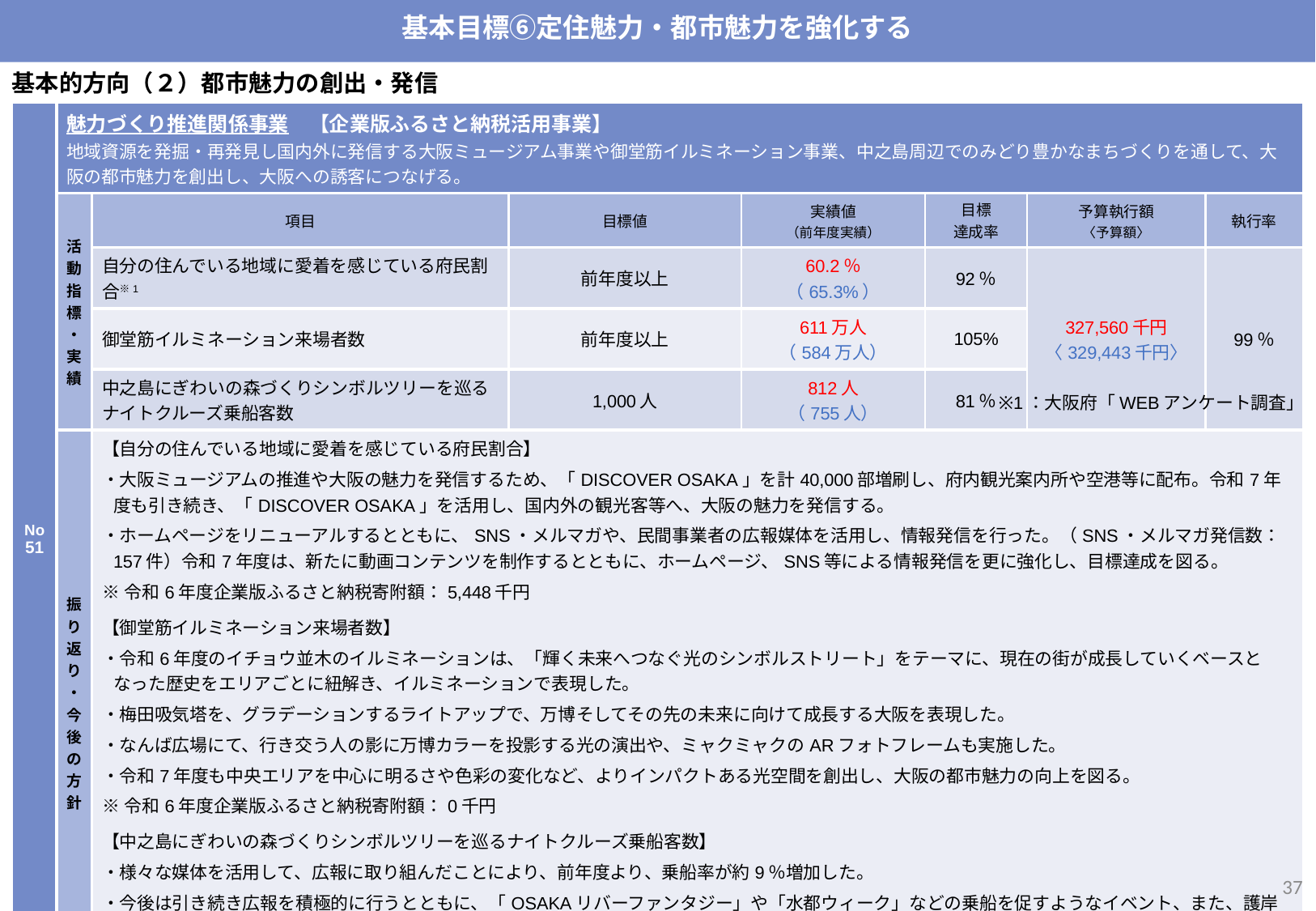

基本目標⑥定住魅力・都市魅力を強化する
基本的方向（２）都市魅力の創出・発信
| No51 | 魅力づくり推進関係事業　【企業版ふるさと納税活用事業】 地域資源を発掘・再発見し国内外に発信する大阪ミュージアム事業や御堂筋イルミネーション事業、中之島周辺でのみどり豊かなまちづくりを通して、大阪の都市魅力を創出し、大阪への誘客につなげる。 |  |  |  |  |  |  |
| --- | --- | --- | --- | --- | --- | --- | --- |
|  | 活動指標・実績 | 項目 | 目標値 | 実績値 （前年度実績） | 目標 達成率 | 予算執行額 〈予算額〉 | 執行率 |
|  |  | 自分の住んでいる地域に愛着を感じている府民割合※1 | 前年度以上 | 60.2％ （65.3%） | 92％ | 327,560千円 〈329,443千円〉 | 99％ |
|  |  | 御堂筋イルミネーション来場者数 | 前年度以上 | 611万人 （584万人） | 105% | 200,365千円 （201,952千円） | 99％ |
|  |  | 中之島にぎわいの森づくりシンボルツリーを巡るナイトクルーズ乗船客数 | 1,000人 | 812人 （755人） | 81％ | 1,249千円 （4,075千円） | 31% |
|  | 振り返り・今後の方針 | 【自分の住んでいる地域に愛着を感じている府民割合】 ・大阪ミュージアムの推進や大阪の魅力を発信するため、「DISCOVER OSAKA」を計40,000部増刷し、府内観光案内所や空港等に配布。令和7年度も引き続き、「DISCOVER OSAKA」を活用し、国内外の観光客等へ、大阪の魅力を発信する。 ・ホームページをリニューアルするとともに、SNS・メルマガや、民間事業者の広報媒体を活用し、情報発信を行った。（SNS・メルマガ発信数：157件）令和7年度は、新たに動画コンテンツを制作するとともに、ホームページ、SNS等による情報発信を更に強化し、目標達成を図る。 ※令和6年度企業版ふるさと納税寄附額：5,448千円 【御堂筋イルミネーション来場者数】 ・令和6年度のイチョウ並木のイルミネーションは、「輝く未来へつなぐ光のシンボルストリート」をテーマに、現在の街が成長していくベースとなった歴史をエリアごとに紐解き、イルミネーションで表現した。 ・梅田吸気塔を、グラデーションするライトアップで、万博そしてその先の未来に向けて成長する大阪を表現した。 ・なんば広場にて、行き交う人の影に万博カラーを投影する光の演出や、ミャクミャクのARフォトフレームも実施した。 ・令和7年度も中央エリアを中心に明るさや色彩の変化など、よりインパクトある光空間を創出し、大阪の都市魅力の向上を図る。 ※令和6年度企業版ふるさと納税寄附額：0千円 【中之島にぎわいの森づくりシンボルツリーを巡るナイトクルーズ乗船客数】 ・様々な媒体を活用して、広報に取り組んだことにより、前年度より、乗船率が約9％増加した。 ・今後は引き続き広報を積極的に行うとともに、「OSAKAリバーファンタジー」や「水都ウィーク」などの乗船を促すようなイベント、また、護岸ライトアップのリニューアルの調査検討や水の回廊を周回する航路の創出を図るための社会実験を行い、さらなる舟運の活性化を図る。 ※令和6年度企業版ふるさと納税寄附額：1,000千円 |  |  |  |  |  |
※1：大阪府「WEBアンケート調査」
37